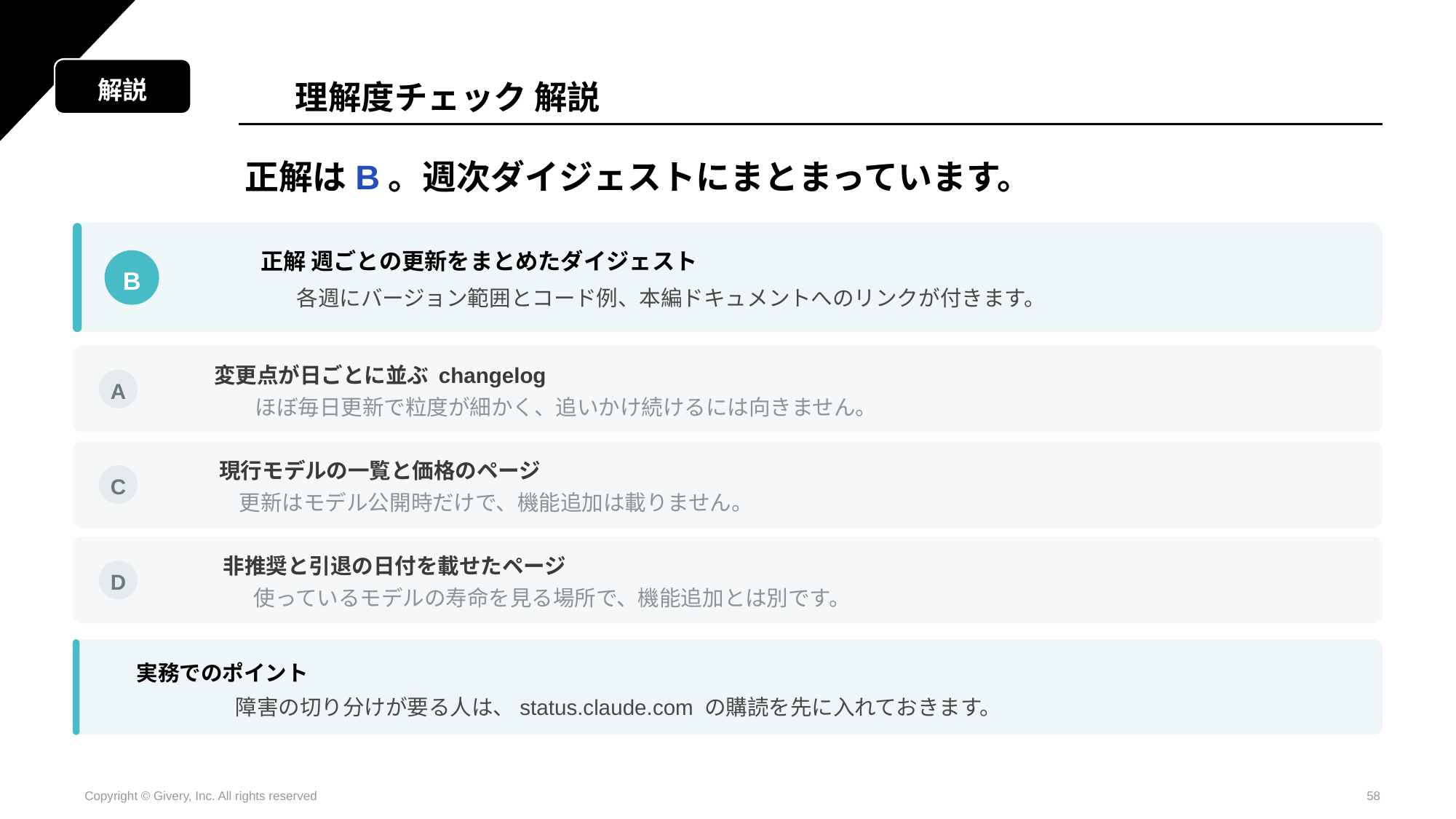

解説
理解度チェック 解説

正解はB。週次ダイジェストにまとまっています。

正解 週ごとの更新をまとめたダイジェスト

B
各週にバージョン範囲とコード例、本編ドキュメントへのリンクが付きます。

変更点が日ごとに並ぶ changelog

A
ほぼ毎日更新で粒度が細かく、追いかけ続けるには向きません。

現行モデルの一覧と価格のページ

C
更新はモデル公開時だけで、機能追加は載りません。

非推奨と引退の日付を載せたページ

D
使っているモデルの寿命を見る場所で、機能追加とは別です。

実務でのポイント
障害の切り分けが要る人は、status.claude.com の購読を先に入れておきます。
Copyright © Givery, Inc. All rights reserved
58